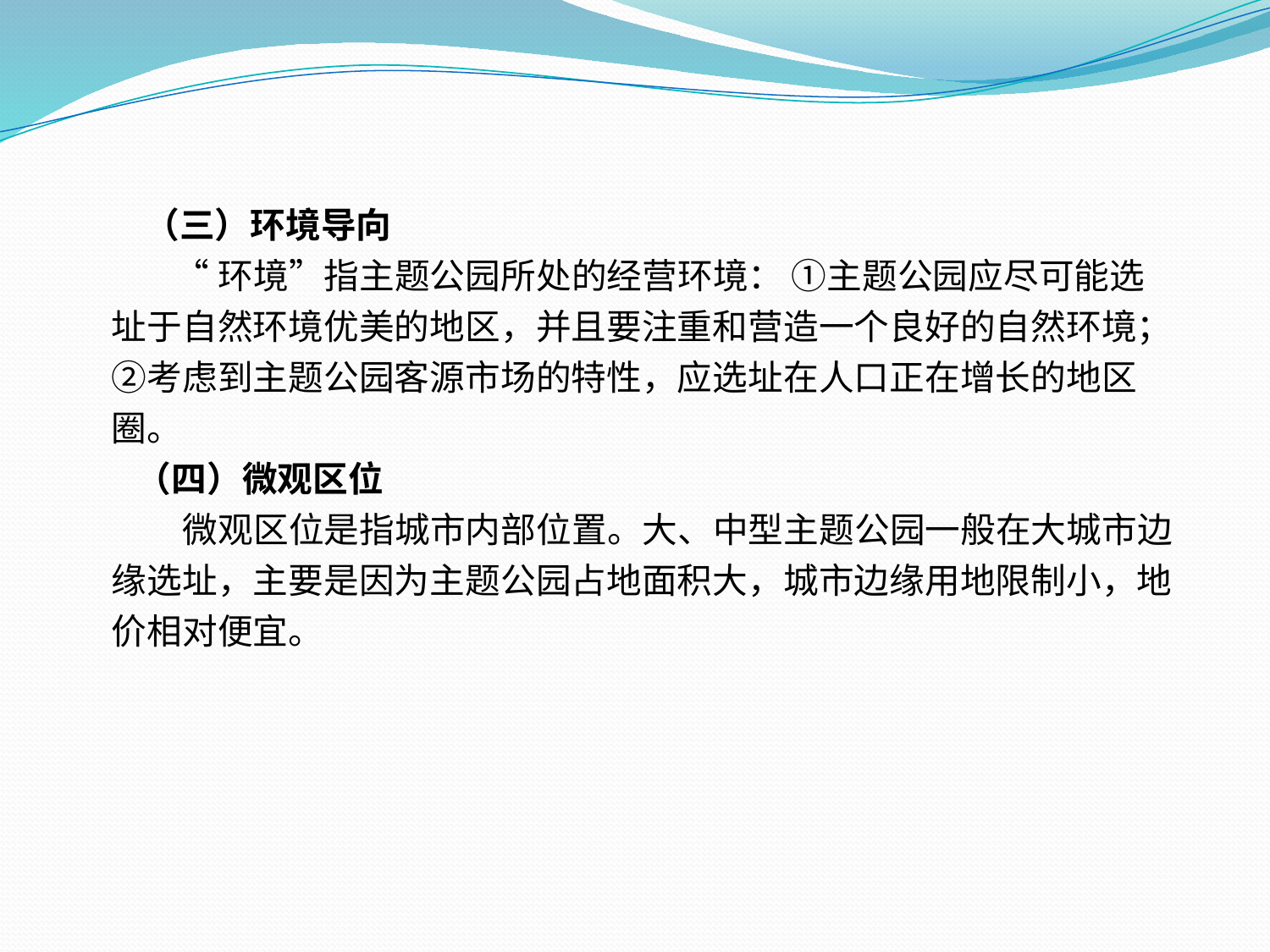

（三）环境导向
        “环境”指主题公园所处的经营环境： ①主题公园应尽可能选址于自然环境优美的地区，并且要注重和营造一个良好的自然环境； ②考虑到主题公园客源市场的特性，应选址在人口正在增长的地区圈。
  （四）微观区位
        微观区位是指城市内部位置。大、中型主题公园一般在大城市边缘选址，主要是因为主题公园占地面积大，城市边缘用地限制小，地价相对便宜。